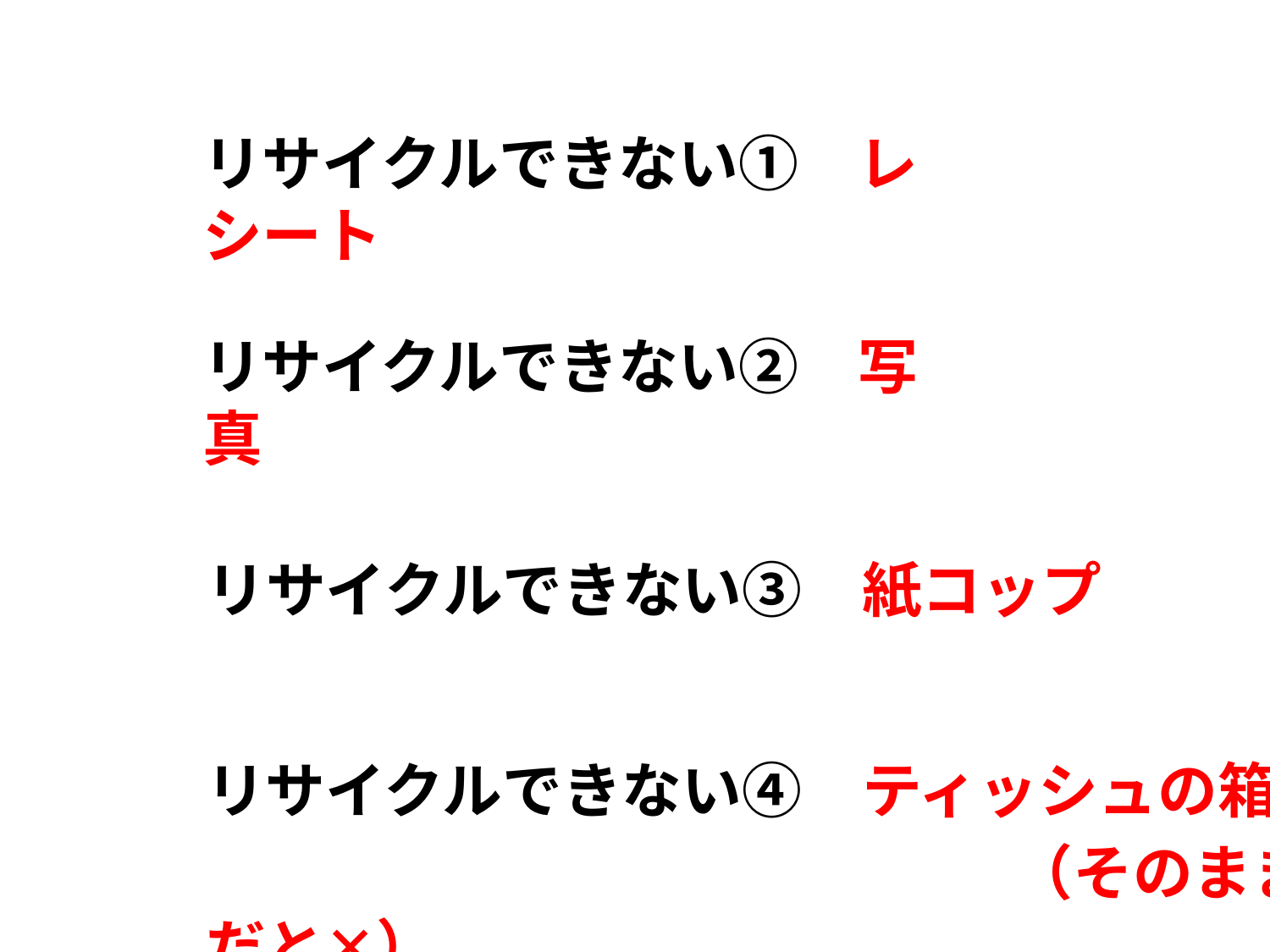

リサイクルできない①　レシート

リサイクルできない②　写真

リサイクルできない③　紙コップ

リサイクルできない④　ティッシュの箱
　　　　　　　　　　 　 （そのままだと✕）